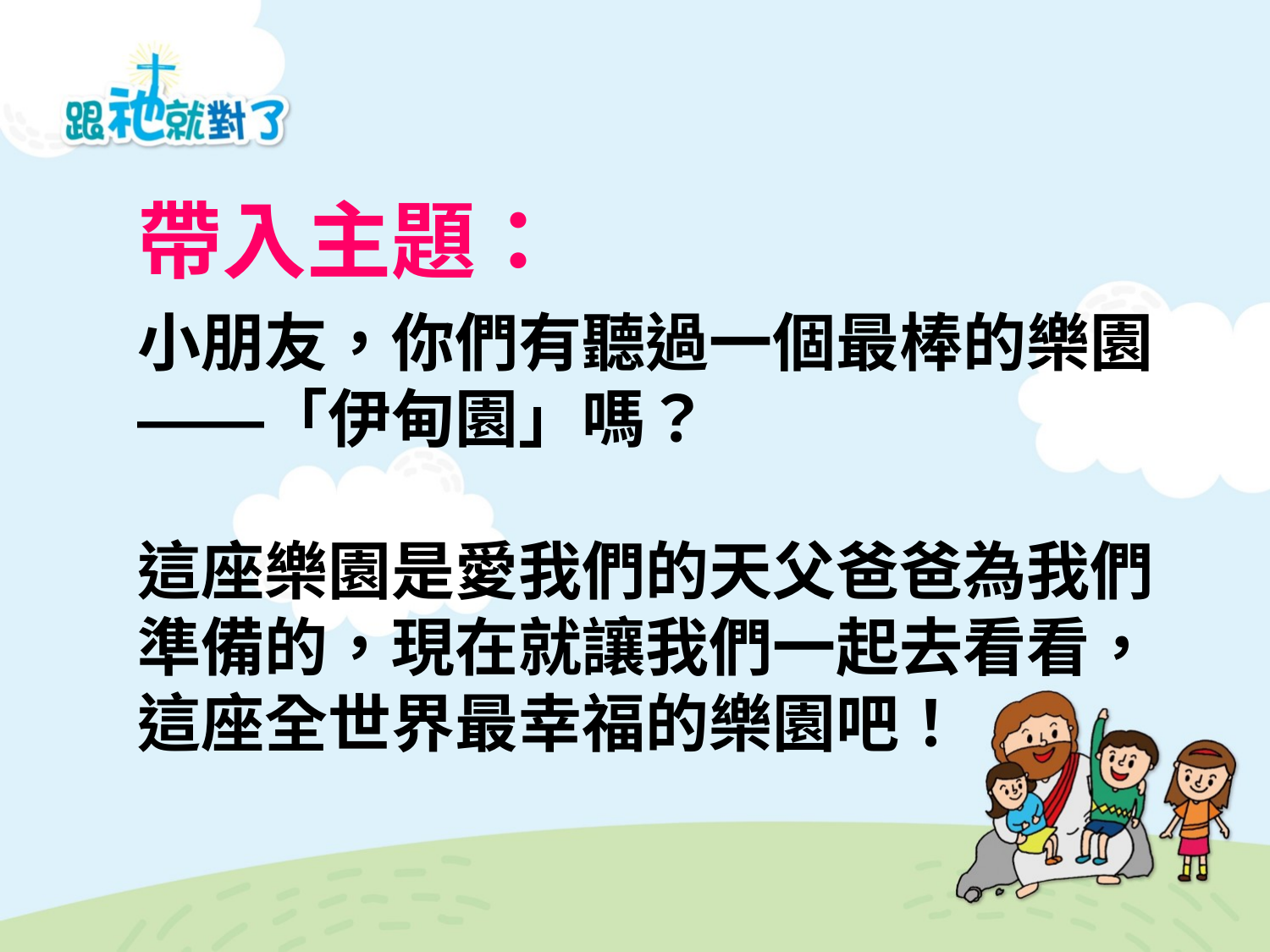

帶入主題：
小朋友，你們有聽過一個最棒的樂園——「伊甸園」嗎？

這座樂園是愛我們的天父爸爸為我們準備的，現在就讓我們一起去看看，這座全世界最幸福的樂園吧！